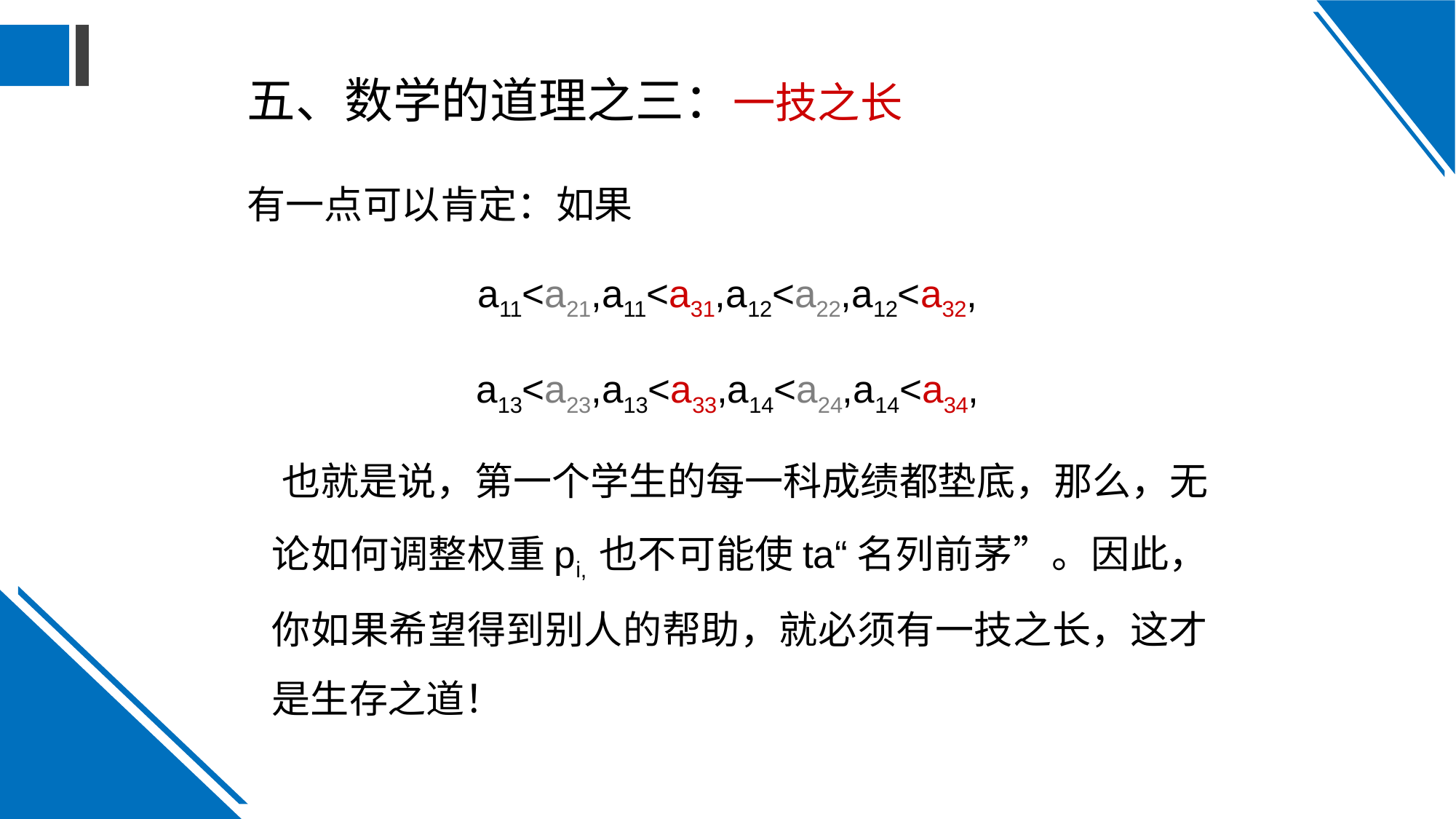

# 五、数学的道理之三：一技之长
有一点可以肯定：如果
a11<a21,a11<a31,a12<a22,a12<a32,
a13<a23,a13<a33,a14<a24,a14<a34,
   也就是说，第一个学生的每一科成绩都垫底，那么，无论如何调整权重pi, 也不可能使ta“名列前茅”。因此，你如果希望得到别人的帮助，就必须有一技之长，这才是生存之道！